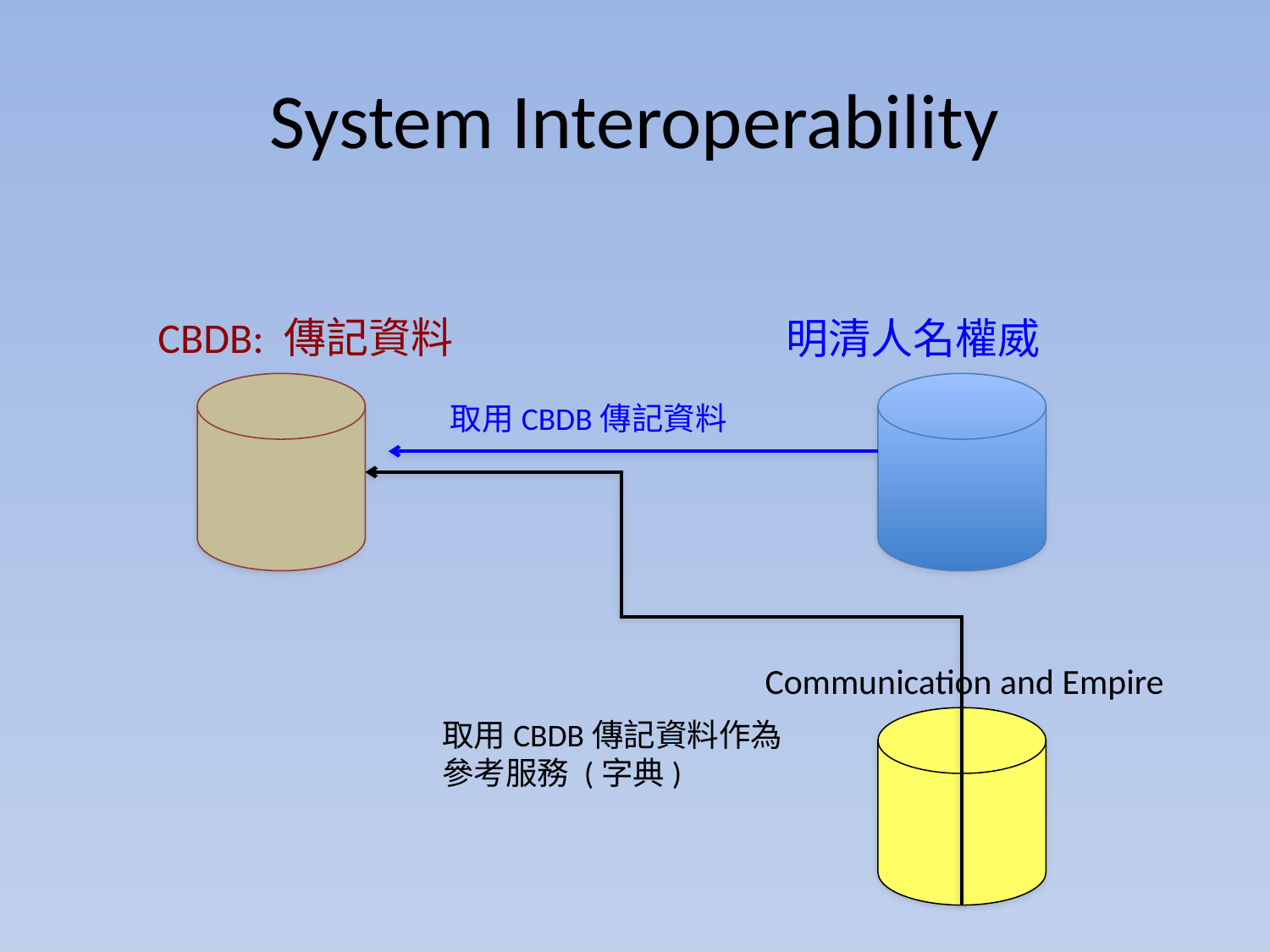

# System Interoperability
CBDB: 傳記資料
明清人名權威

取用CBDB傳記資料
Communication and Empire

取用CBDB傳記資料作為
參考服務 (字典)